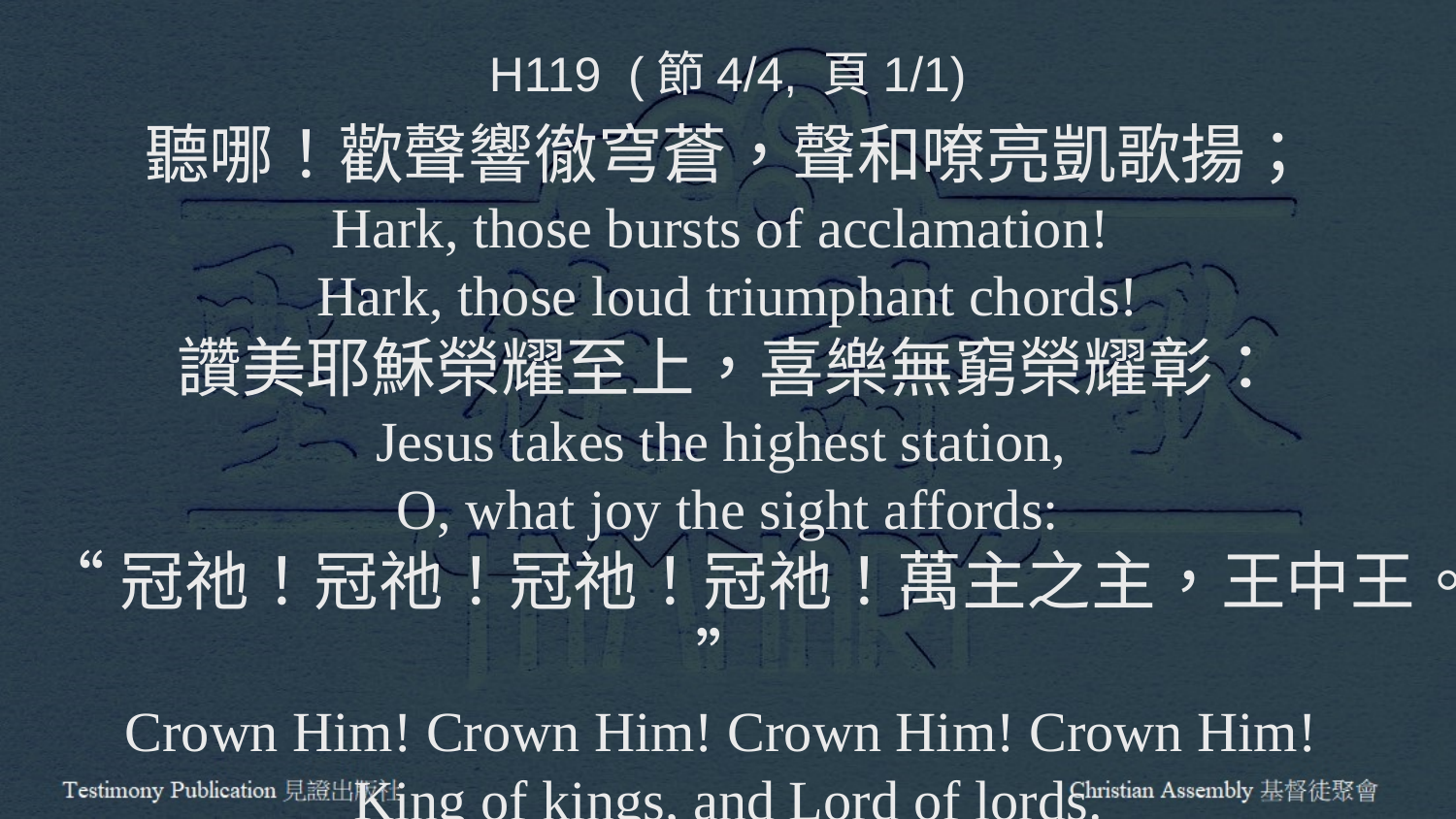

H119  (節4/4, 頁1/1)
聽哪！歡聲響徹穹蒼，聲和嘹亮凱歌揚；
Hark, those bursts of acclamation!
Hark, those loud triumphant chords!
讚美耶穌榮耀至上，喜樂無窮榮耀彰：
Jesus takes the highest station,
O, what joy the sight affords:
“冠祂！冠祂！冠祂！冠祂！萬主之主，王中王。”
Crown Him! Crown Him! Crown Him! Crown Him!
King of kings, and Lord of lords.